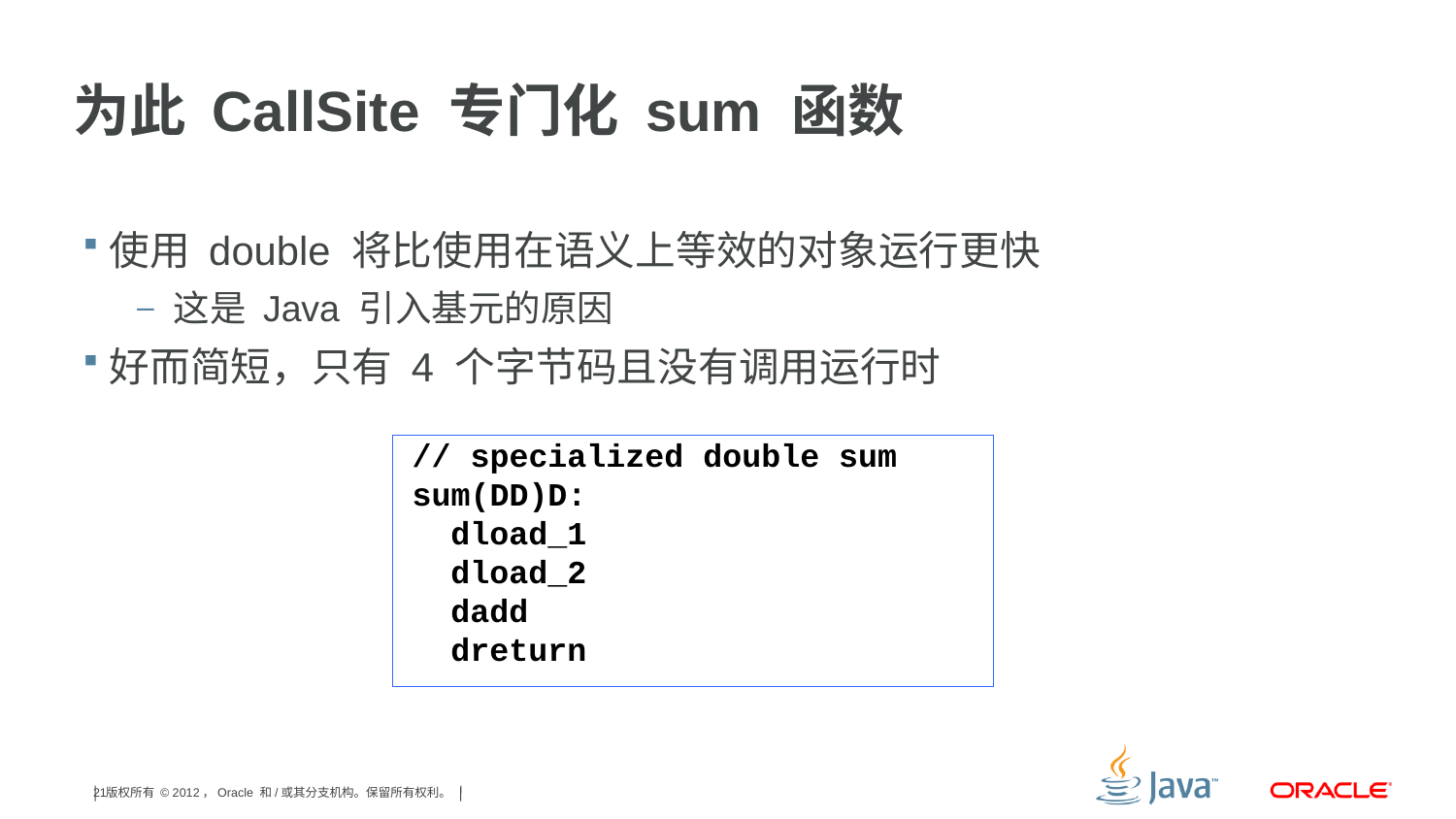

# 为此 CallSite 专门化 sum 函数
使用 double 将比使用在语义上等效的对象运行更快
这是 Java 引入基元的原因
好而简短，只有 4 个字节码且没有调用运行时

 // specialized double sum
 sum(DD)D:
   dload_1
   dload_2
   dadd
   dreturn